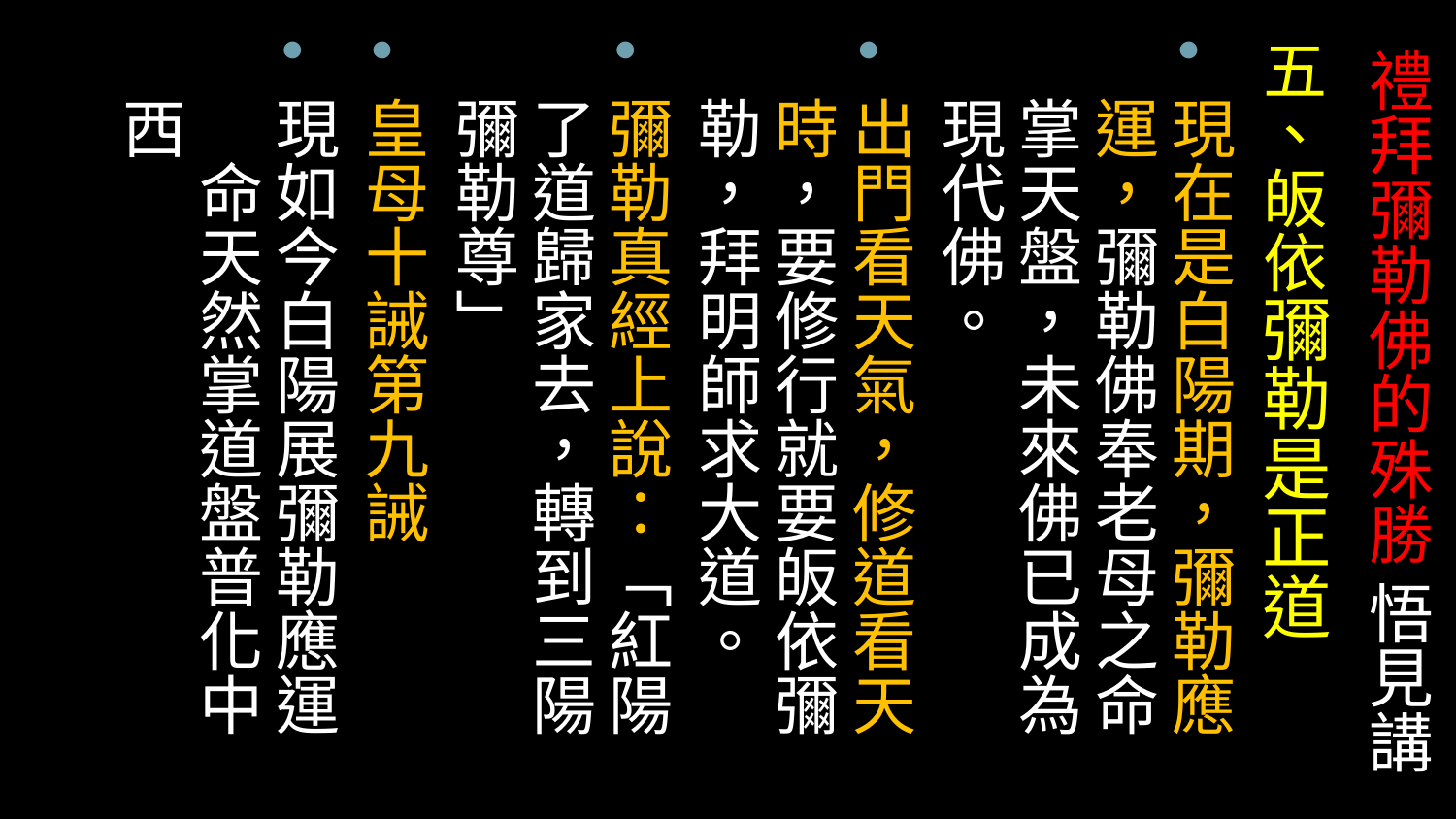

五、皈依彌勒是正道
現在是白陽期，彌勒應運，彌勒佛奉老母之命掌天盤，未來佛已成為現代佛。
出門看天氣，修道看天時，要修行就要皈依彌勒，拜明師求大道。
彌勒真經上說：「紅陽了道歸家去，轉到三陽彌勒尊」
皇母十誡第九誡
現如今白陽展彌勒應運　命天然掌道盤普化中西

# 禮拜彌勒佛的殊勝 悟見講